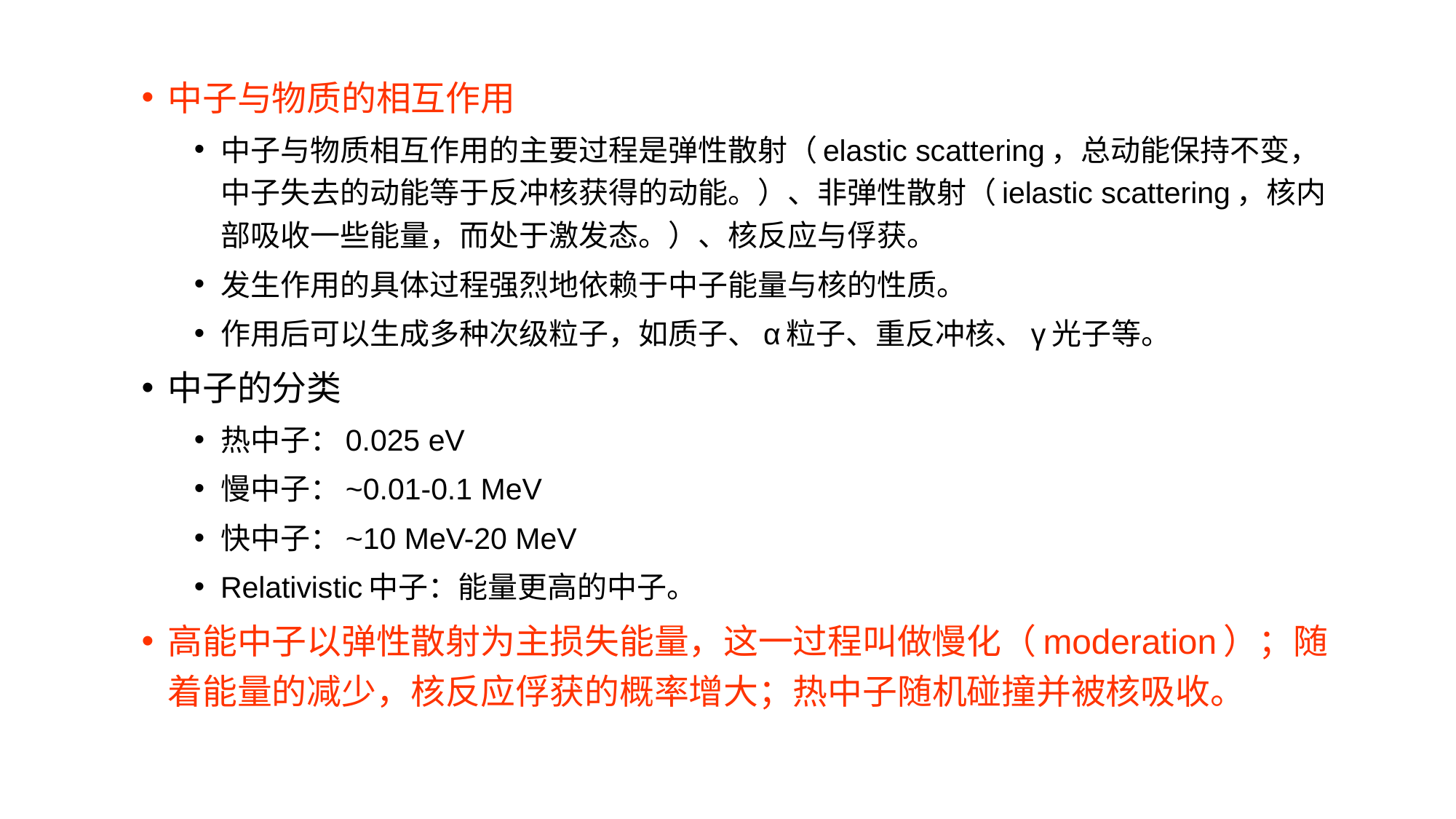

中子与物质的相互作用
中子与物质相互作用的主要过程是弹性散射（elastic scattering，总动能保持不变，中子失去的动能等于反冲核获得的动能。）、非弹性散射（ielastic scattering，核内部吸收一些能量，而处于激发态。）、核反应与俘获。
发生作用的具体过程强烈地依赖于中子能量与核的性质。
作用后可以生成多种次级粒子，如质子、α粒子、重反冲核、γ光子等。
中子的分类
热中子：0.025 eV
慢中子：~0.01-0.1 MeV
快中子：~10 MeV-20 MeV
Relativistic中子：能量更高的中子。
高能中子以弹性散射为主损失能量，这一过程叫做慢化（moderation）；随着能量的减少，核反应俘获的概率增大；热中子随机碰撞并被核吸收。